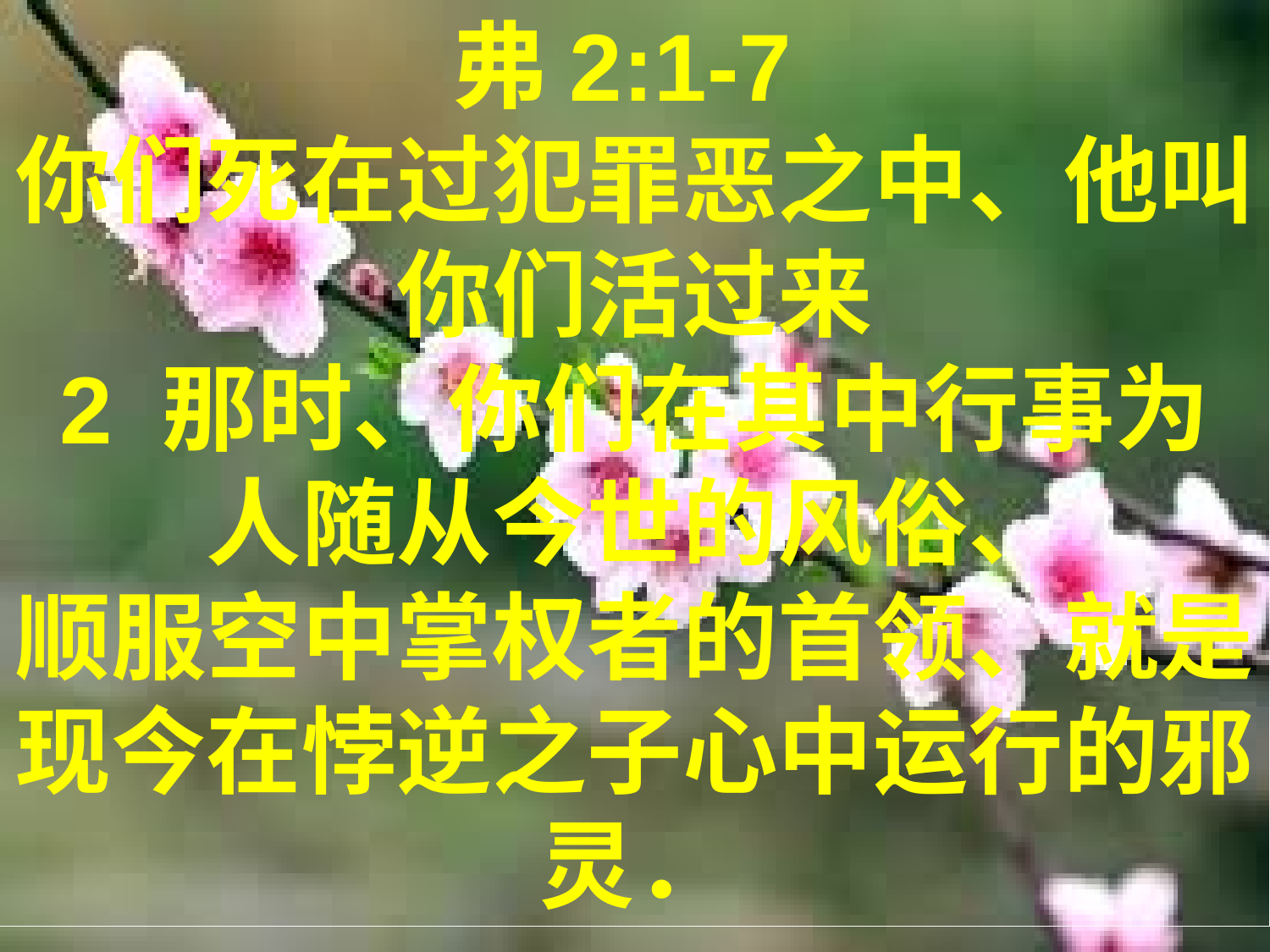

弗2:1-7
你们死在过犯罪恶之中、他叫你们活过来
2 那时、你们在其中行事为人随从今世的风俗、
顺服空中掌权者的首领、就是现今在悖逆之子心中运行的邪灵．